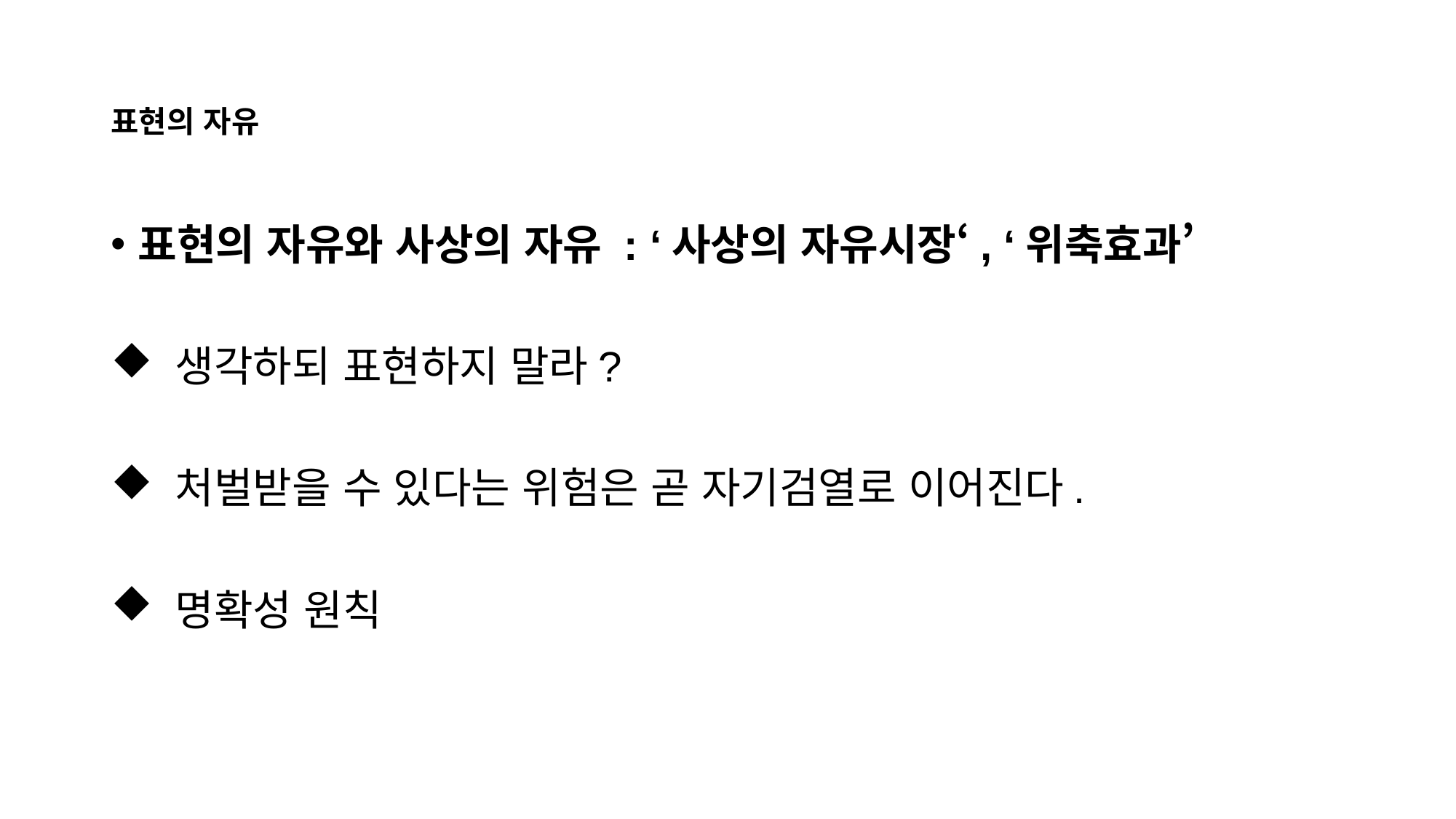

# 표현의 자유
표현의 자유와 사상의 자유 : ‘사상의 자유시장‘, ‘위축효과’

 생각하되 표현하지 말라?

 처벌받을 수 있다는 위험은 곧 자기검열로 이어진다.

 명확성 원칙